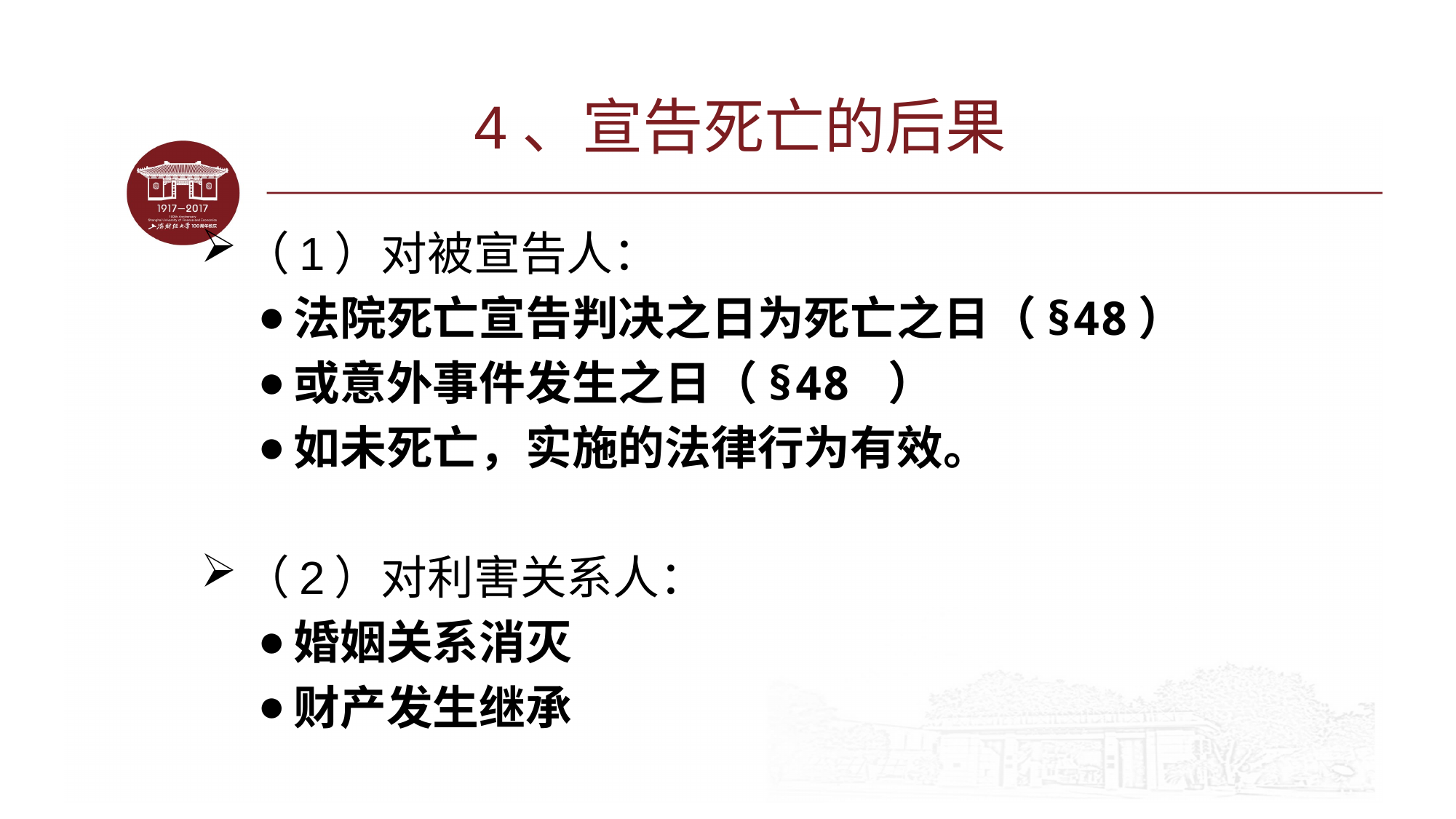

# 4、宣告死亡的后果
（1）对被宣告人：
法院死亡宣告判决之日为死亡之日（§48）
或意外事件发生之日（§48 ）
如未死亡，实施的法律行为有效。

（2）对利害关系人：
婚姻关系消灭
财产发生继承